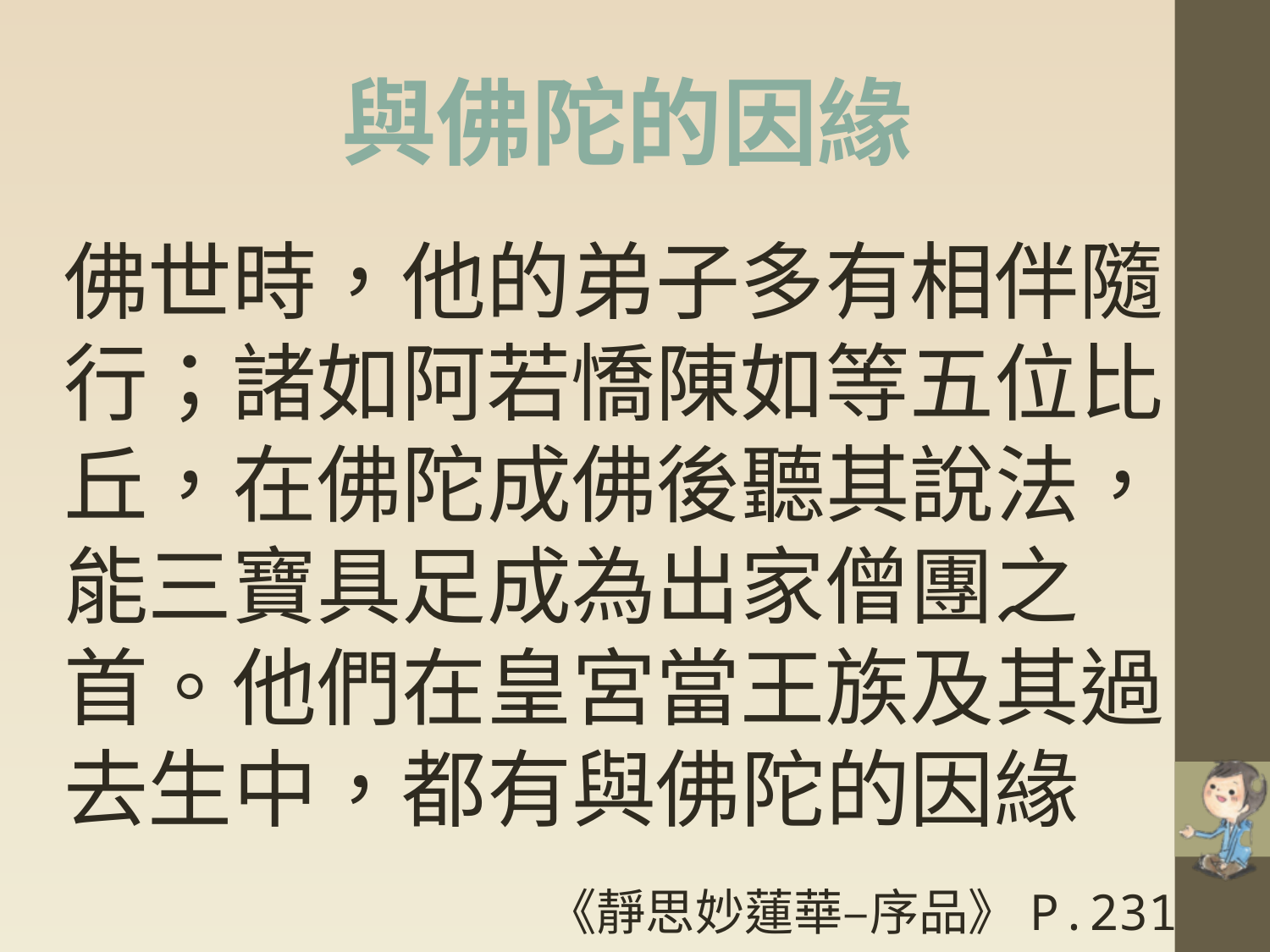

與佛陀的因緣
佛世時，他的弟子多有相伴隨行；諸如阿若憍陳如等五位比丘，在佛陀成佛後聽其說法，能三寶具足成為出家僧團之首。他們在皇宮當王族及其過去生中，都有與佛陀的因緣
《靜思妙蓮華–序品》P.231